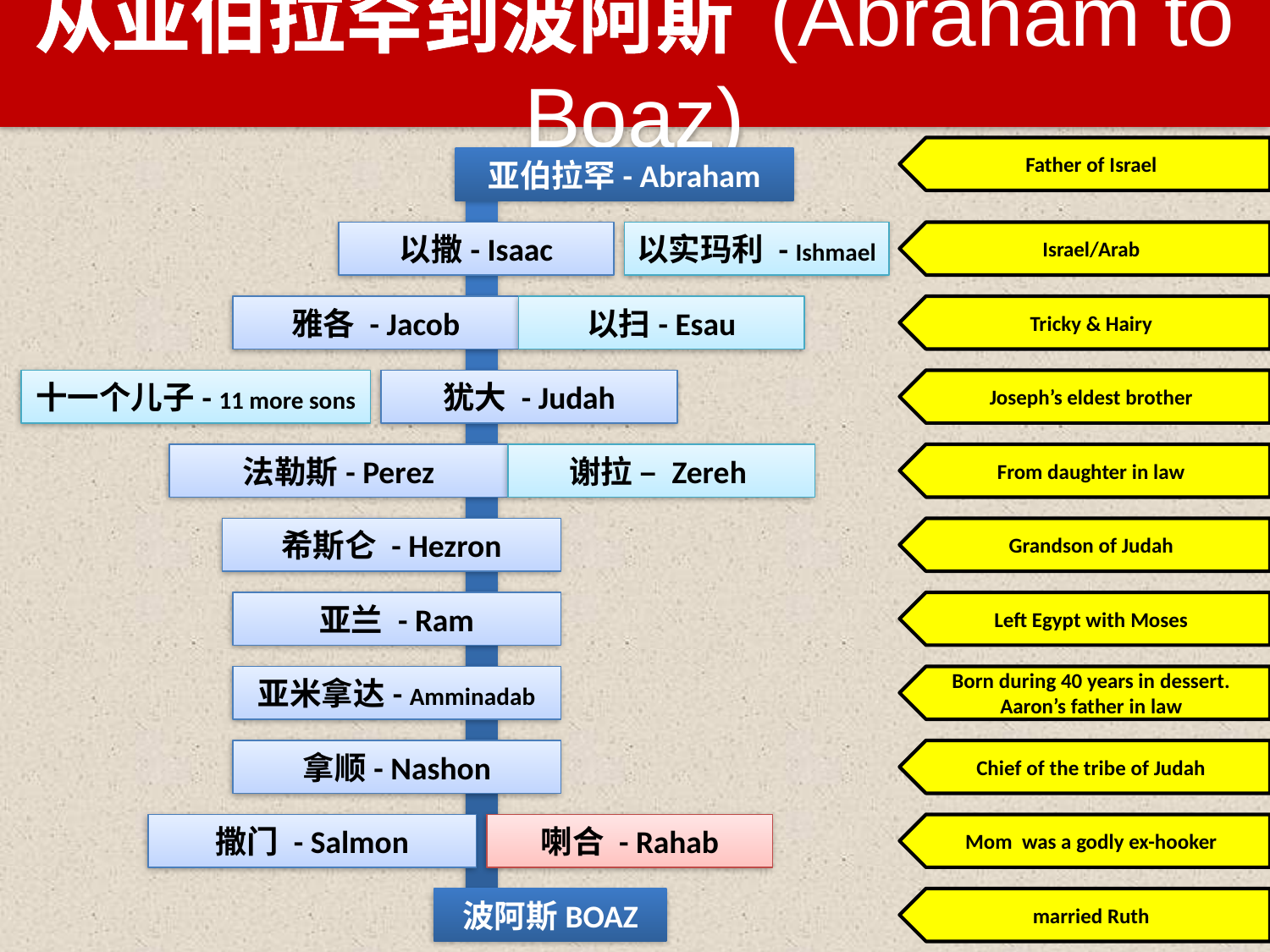

从亚伯拉罕到波阿斯 (Abraham to Boaz)
Father of Israel
亚伯拉罕- Abraham

以撒- Isaac
以实玛利 - Ishmael
Israel/Arab
雅各 - Jacob
以扫- Esau
Tricky & Hairy
十一个儿子- 11 more sons
犹大 - Judah
Joseph’s eldest brother
法勒斯- Perez
谢拉 – Zereh
From daughter in law
希斯仑 - Hezron
Grandson of Judah
亚兰 - Ram
Left Egypt with Moses
亚米拿达- Amminadab
Born during 40 years in dessert. Aaron’s father in law
拿顺- Nashon
Chief of the tribe of Judah
撒门 - Salmon
喇合 - Rahab
Mom  was a godly ex-hooker
波阿斯BOAZ
married Ruth